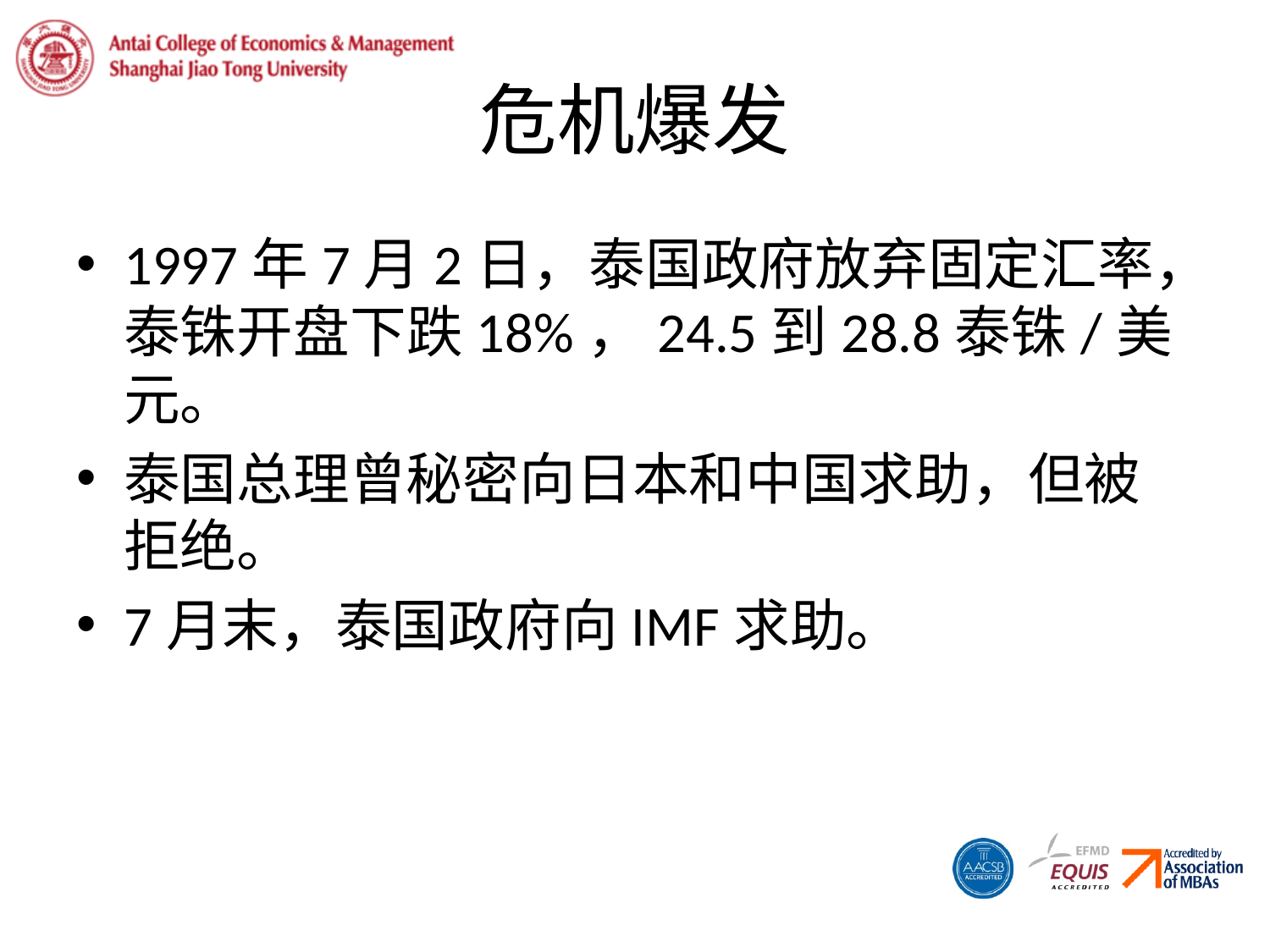

# 危机爆发
1997年7月2日，泰国政府放弃固定汇率，泰铢开盘下跌18%，24.5到28.8泰铢/美元。
泰国总理曾秘密向日本和中国求助，但被拒绝。
7月末，泰国政府向IMF求助。